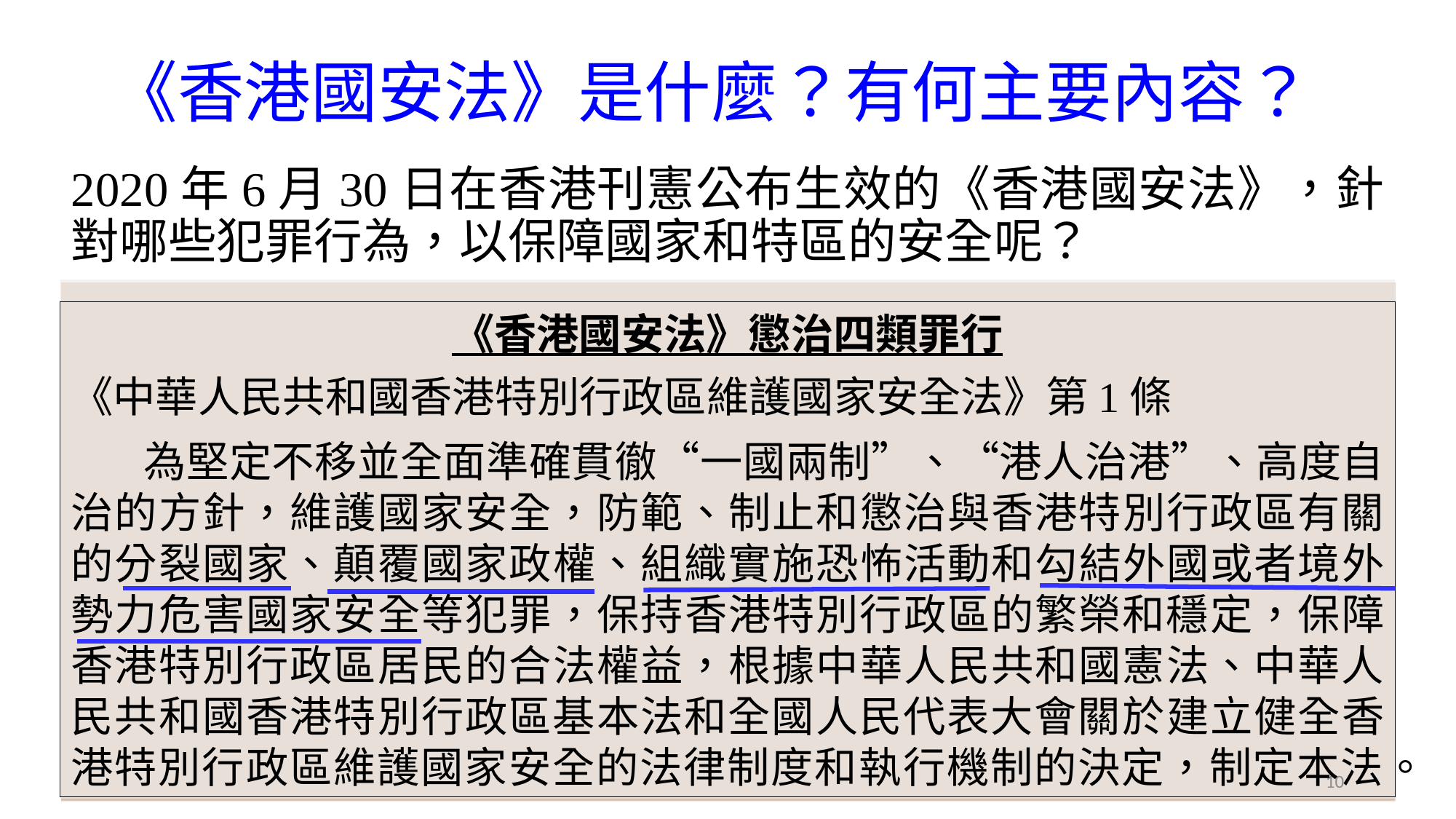

# 《香港國安法》是什麼？有何主要內容？
2020年6月30日在香港刊憲公布生效的《香港國安法》，針對哪些犯罪行為，以保障國家和特區的安全呢？

《香港國安法》懲治四類罪行
《中華人民共和國香港特別行政區維護國家安全法》第1條
為堅定不移並全面準確貫徹“一國兩制”、“港人治港”、高度自治的方針，維護國家安全，防範、制止和懲治與香港特別行政區有關的分裂國家、顛覆國家政權、組織實施恐怖活動和勾結外國或者境外勢力危害國家安全等犯罪，保持香港特別行政區的繁榮和穩定，保障香港特別行政區居民的合法權益，根據中華人民共和國憲法、中華人民共和國香港特別行政區基本法和全國人民代表大會關於建立健全香港特別行政區維護國家安全的法律制度和執行機制的決定，制定本法。
10